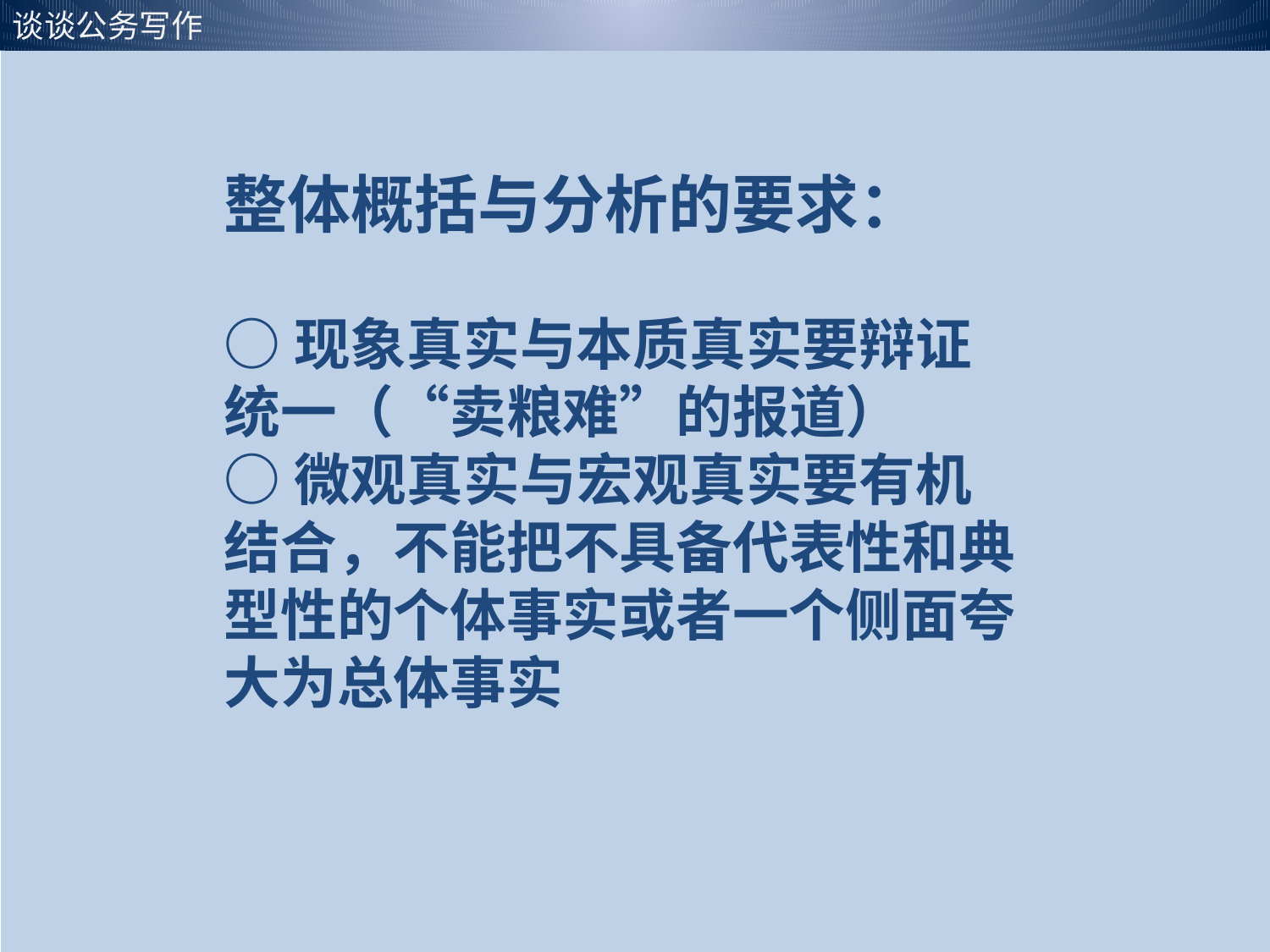

整体概括与分析的要求：

○现象真实与本质真实要辩证统一（“卖粮难”的报道）
○微观真实与宏观真实要有机结合，不能把不具备代表性和典型性的个体事实或者一个侧面夸大为总体事实